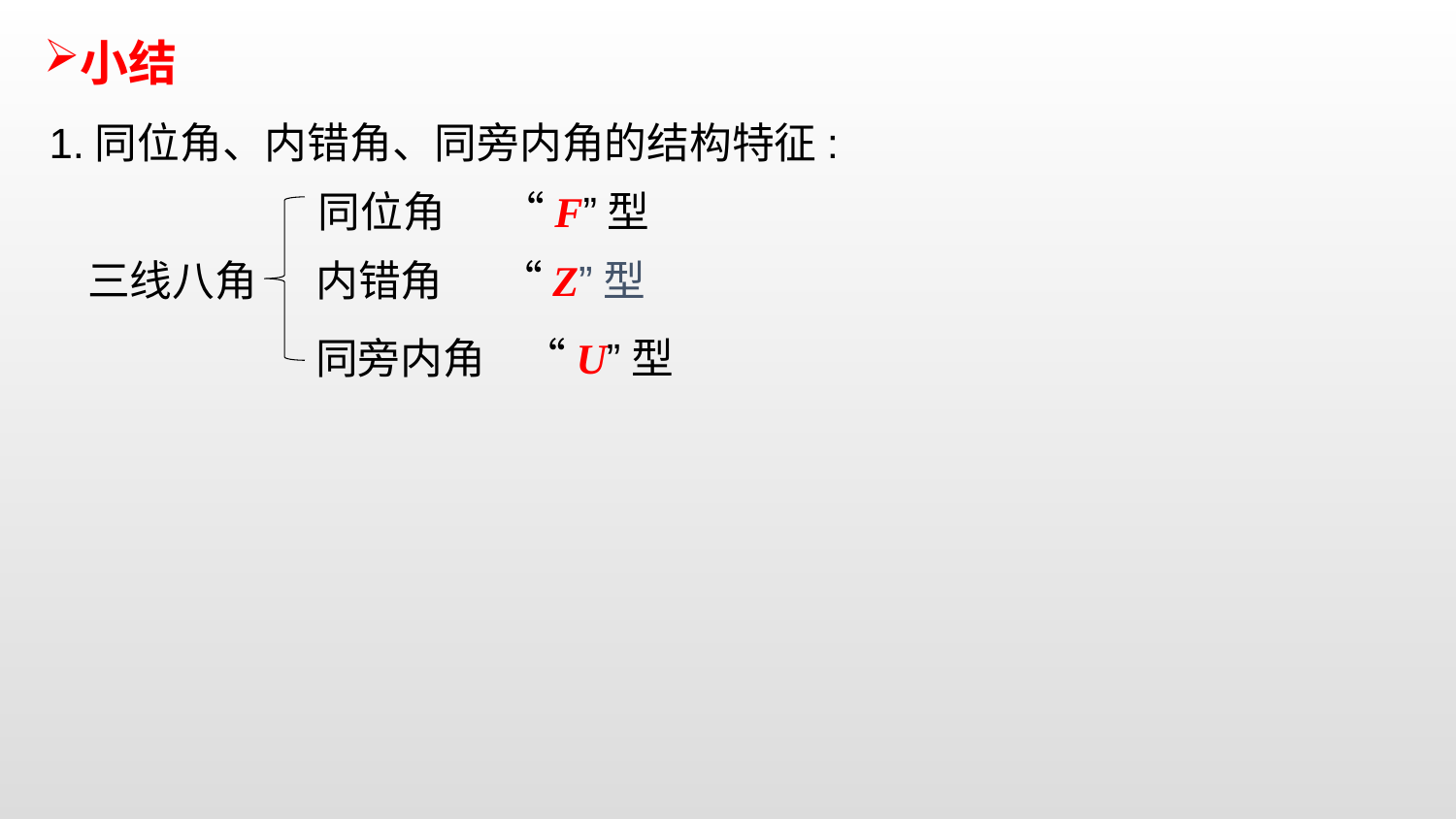

小结
1.同位角、内错角、同旁内角的结构特征:
同位角      “F”型

三线八角
内错角      “Z”型
同旁内角    “U”型